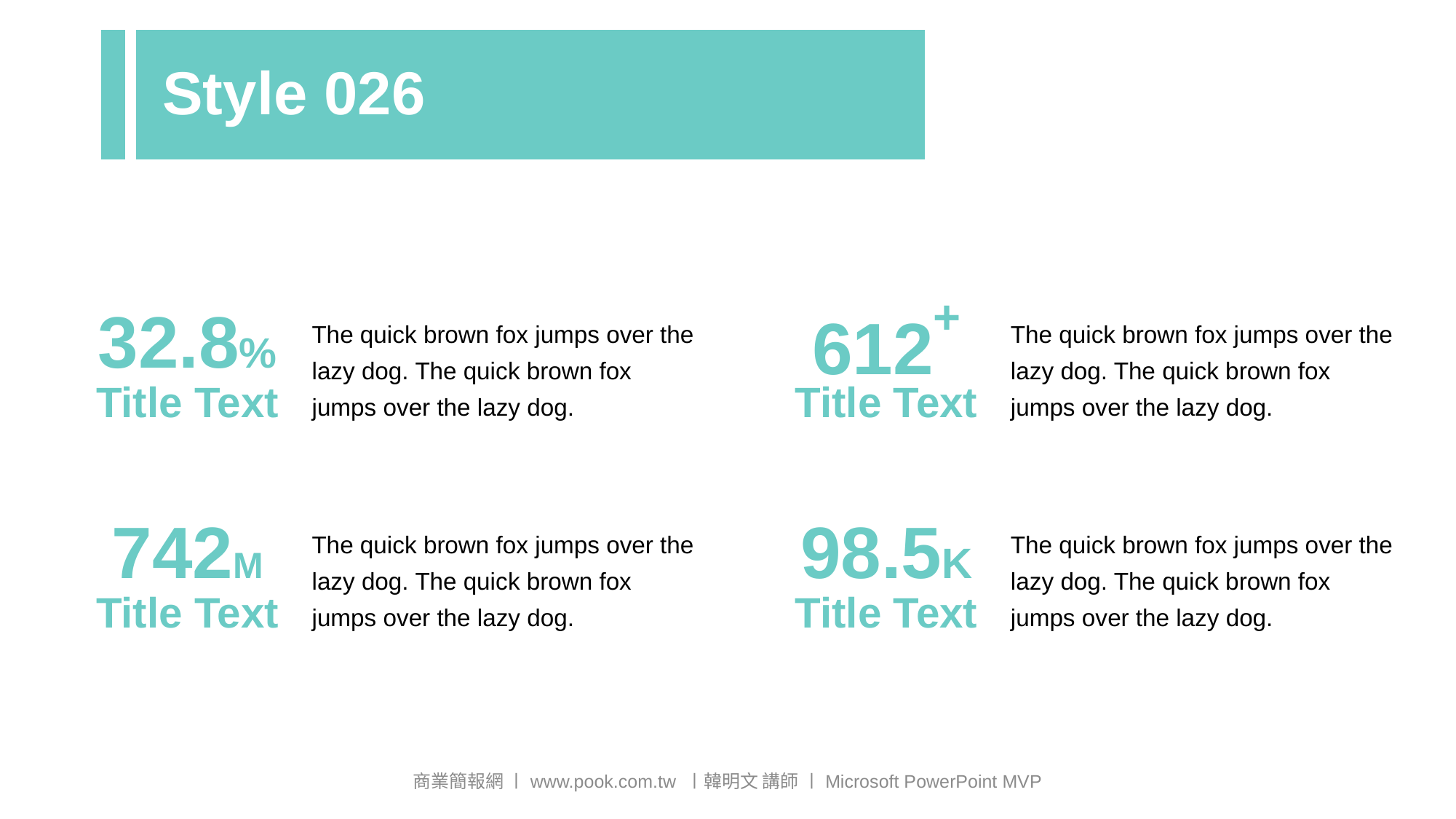

# Style 026
612+
32.8%
The quick brown fox jumps over the lazy dog. The quick brown fox jumps over the lazy dog.
The quick brown fox jumps over the lazy dog. The quick brown fox jumps over the lazy dog.
Title Text
Title Text
742M
98.5K
The quick brown fox jumps over the lazy dog. The quick brown fox jumps over the lazy dog.
The quick brown fox jumps over the lazy dog. The quick brown fox jumps over the lazy dog.
Title Text
Title Text
商業簡報網 〡www.pook.com.tw 〡韓明文 講師 〡Microsoft PowerPoint MVP